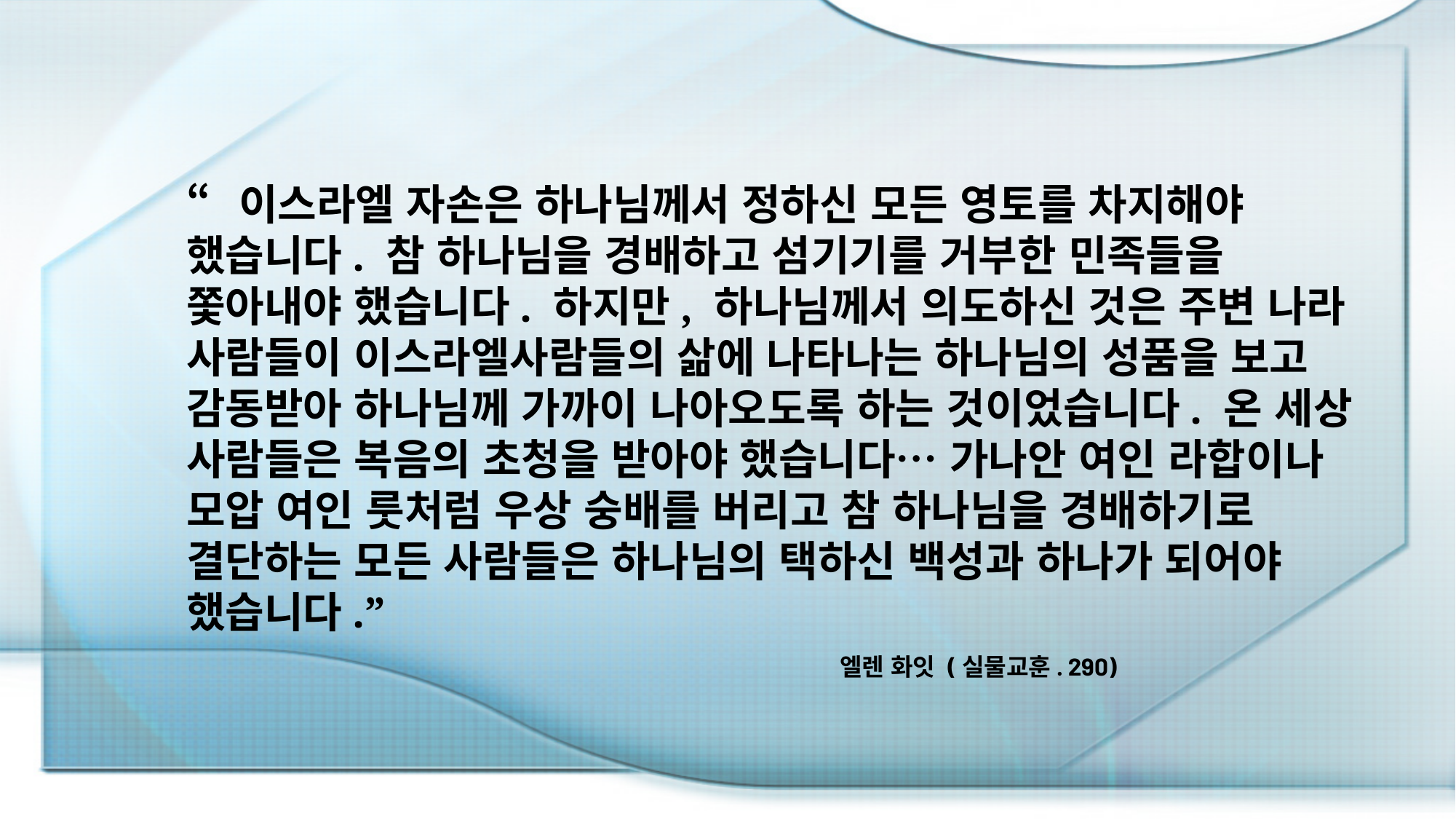

“이스라엘 자손은 하나님께서 정하신 모든 영토를 차지해야 했습니다. 참 하나님을 경배하고 섬기기를 거부한 민족들을 쫓아내야 했습니다. 하지만, 하나님께서 의도하신 것은 주변 나라 사람들이 이스라엘사람들의 삶에 나타나는 하나님의 성품을 보고 감동받아 하나님께 가까이 나아오도록 하는 것이었습니다. 온 세상 사람들은 복음의 초청을 받아야 했습니다… 가나안 여인 라합이나 모압 여인 룻처럼 우상 숭배를 버리고 참 하나님을 경배하기로 결단하는 모든 사람들은 하나님의 택하신 백성과 하나가 되어야 했습니다.”
엘렌 화잇 (실물교훈. 290)